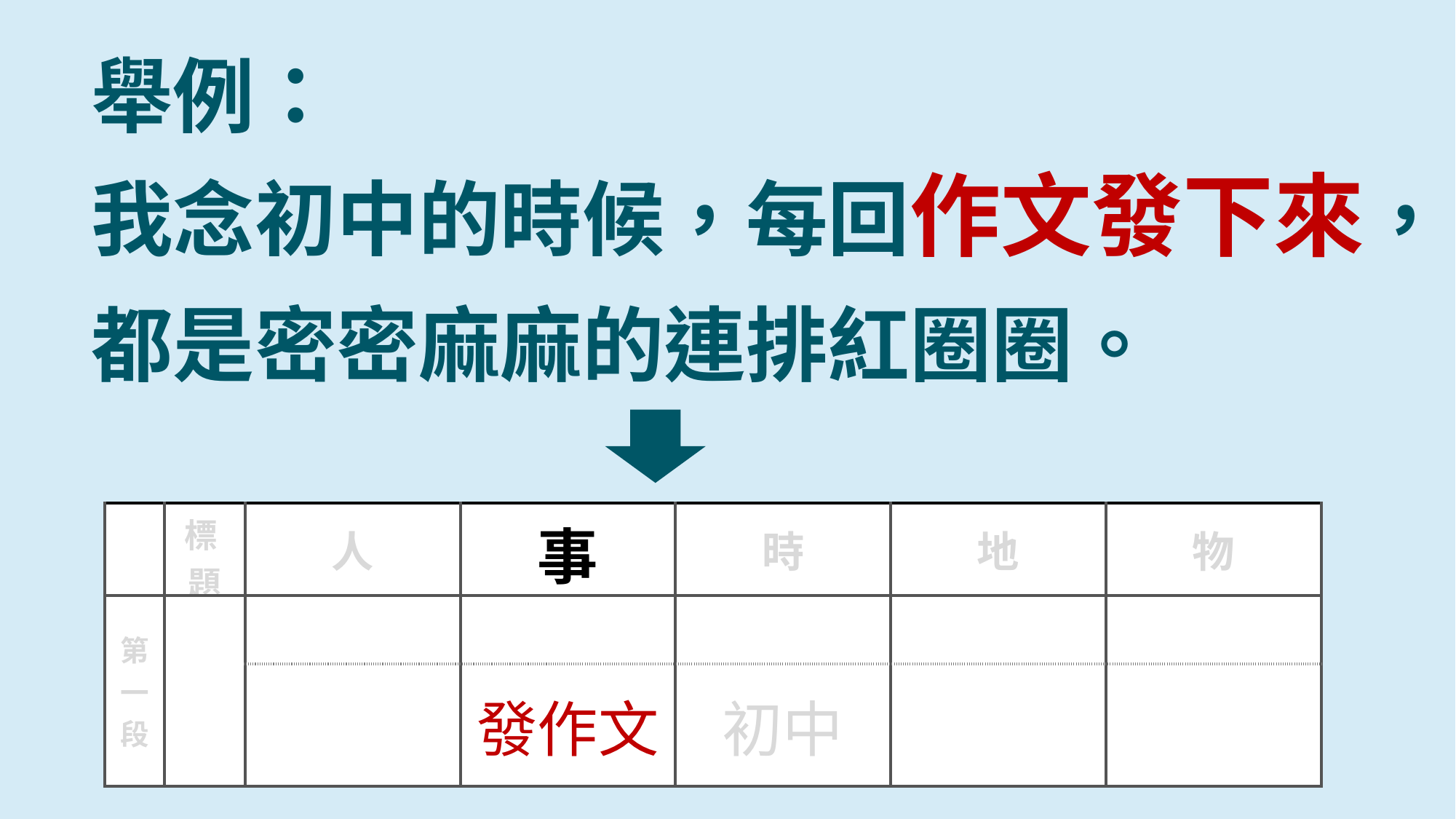

舉例：
我念初中的時候，每回作文發下來，都是密密麻麻的連排紅圈圈。

|  | 標 題 | 人 | 事 | 時 | 地 | 物 |
| --- | --- | --- | --- | --- | --- | --- |
| 第 一 段 |  |  |  |  |  |  |
|  |  |  | 發作文 | 初中 |  |  |